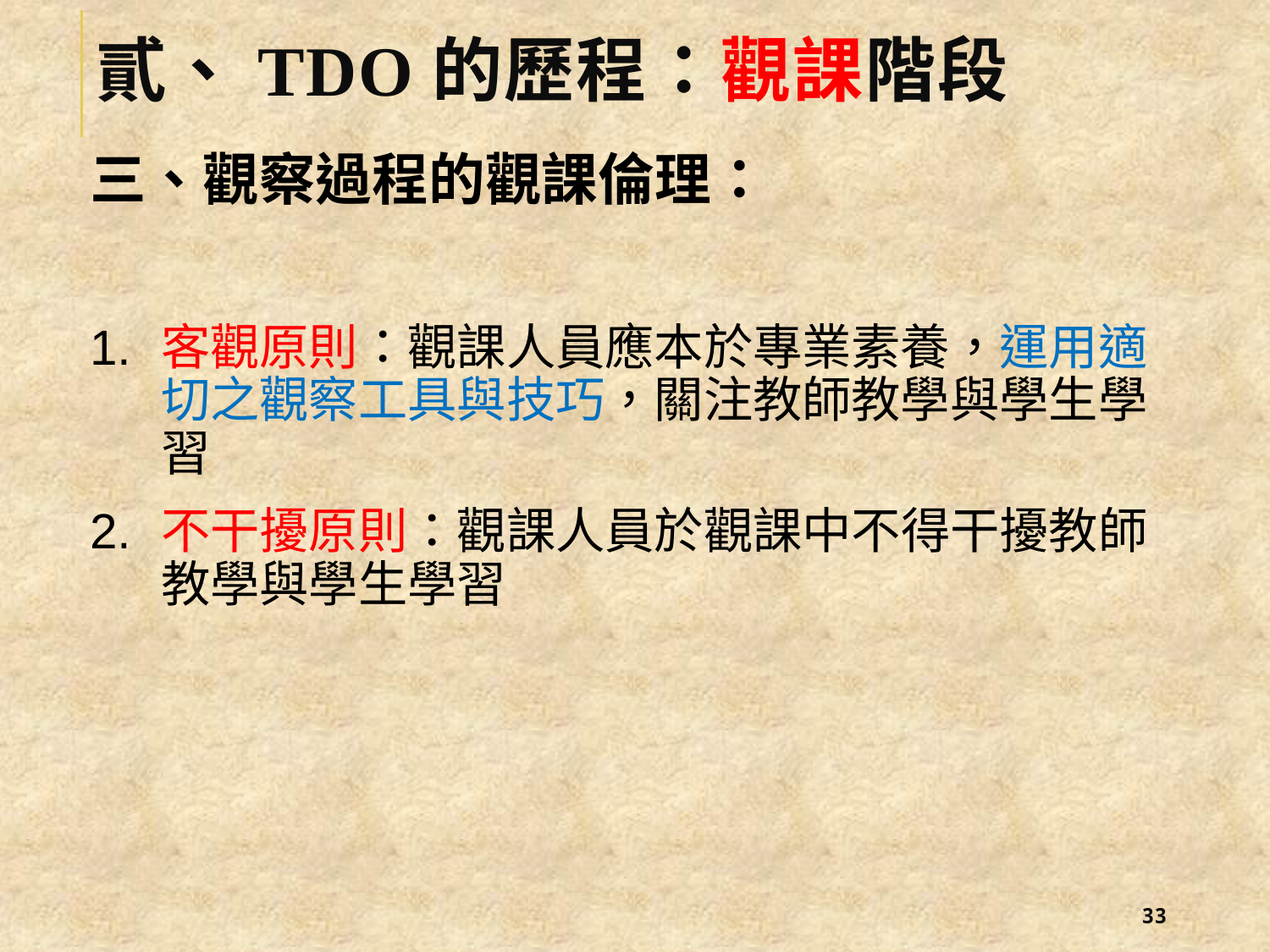

# 貳、TDO的歷程：觀課階段
三、觀察過程的觀課倫理：

客觀原則：觀課人員應本於專業素養，運用適切之觀察工具與技巧，關注教師教學與學生學習
不干擾原則：觀課人員於觀課中不得干擾教師教學與學生學習

33